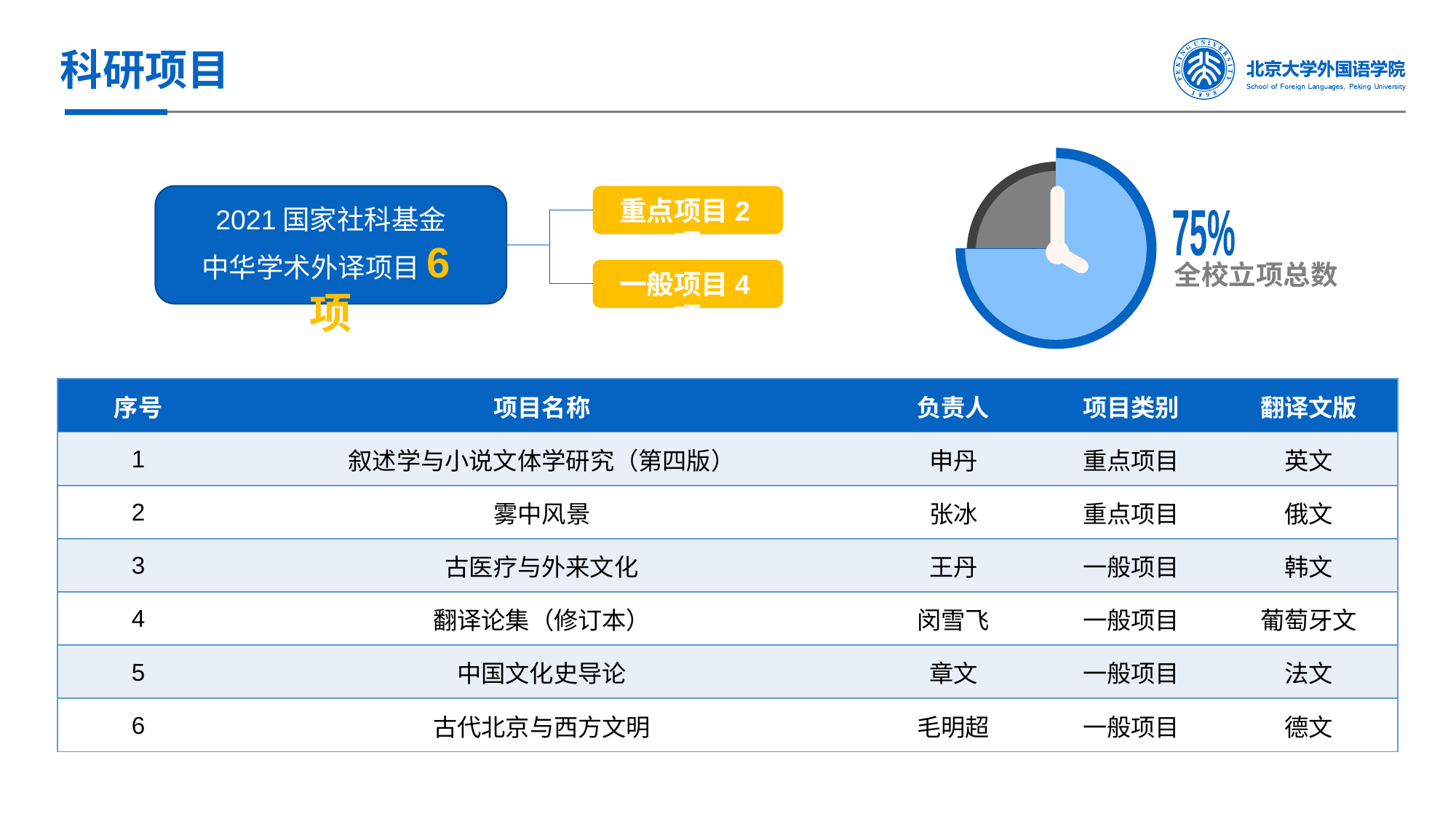

科研项目

75%

全校立项总数

重点项目2项
2021国家社科基金
中华学术外译项目6项
一般项目4项
| 序号 | 项目名称 | 负责人 | 项目类别 | 翻译文版 |
| --- | --- | --- | --- | --- |
| 1 | 叙述学与小说文体学研究（第四版） | 申丹 | 重点项目 | 英文 |
| 2 | 雾中风景 | 张冰 | 重点项目 | 俄文 |
| 3 | 古医疗与外来文化 | 王丹 | 一般项目 | 韩文 |
| 4 | 翻译论集（修订本） | 闵雪飞 | 一般项目 | 葡萄牙文 |
| 5 | 中国文化史导论 | 章文 | 一般项目 | 法文 |
| 6 | 古代北京与西方文明 | 毛明超 | 一般项目 | 德文 |